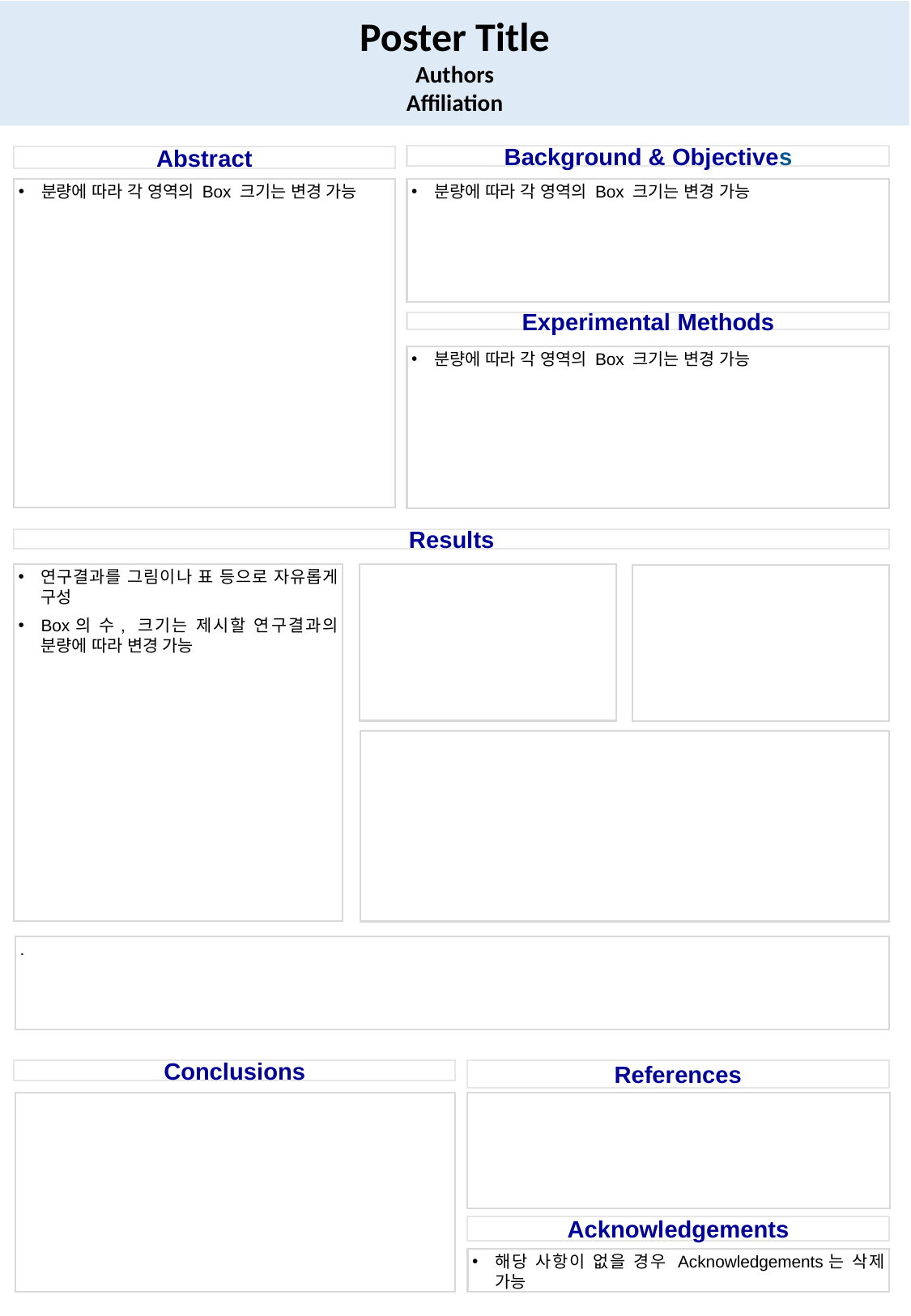

Poster Title
Authors
Affiliation
Background & Objectives
Abstract
분량에 따라 각 영역의 Box 크기는 변경 가능
분량에 따라 각 영역의 Box 크기는 변경 가능
Experimental Methods
분량에 따라 각 영역의 Box 크기는 변경 가능
Results
연구결과를 그림이나 표 등으로 자유롭게 구성
Box의 수, 크기는 제시할 연구결과의 분량에 따라 변경 가능

.
References
Conclusions

Acknowledgements
해당 사항이 없을 경우 Acknowledgements는 삭제 가능